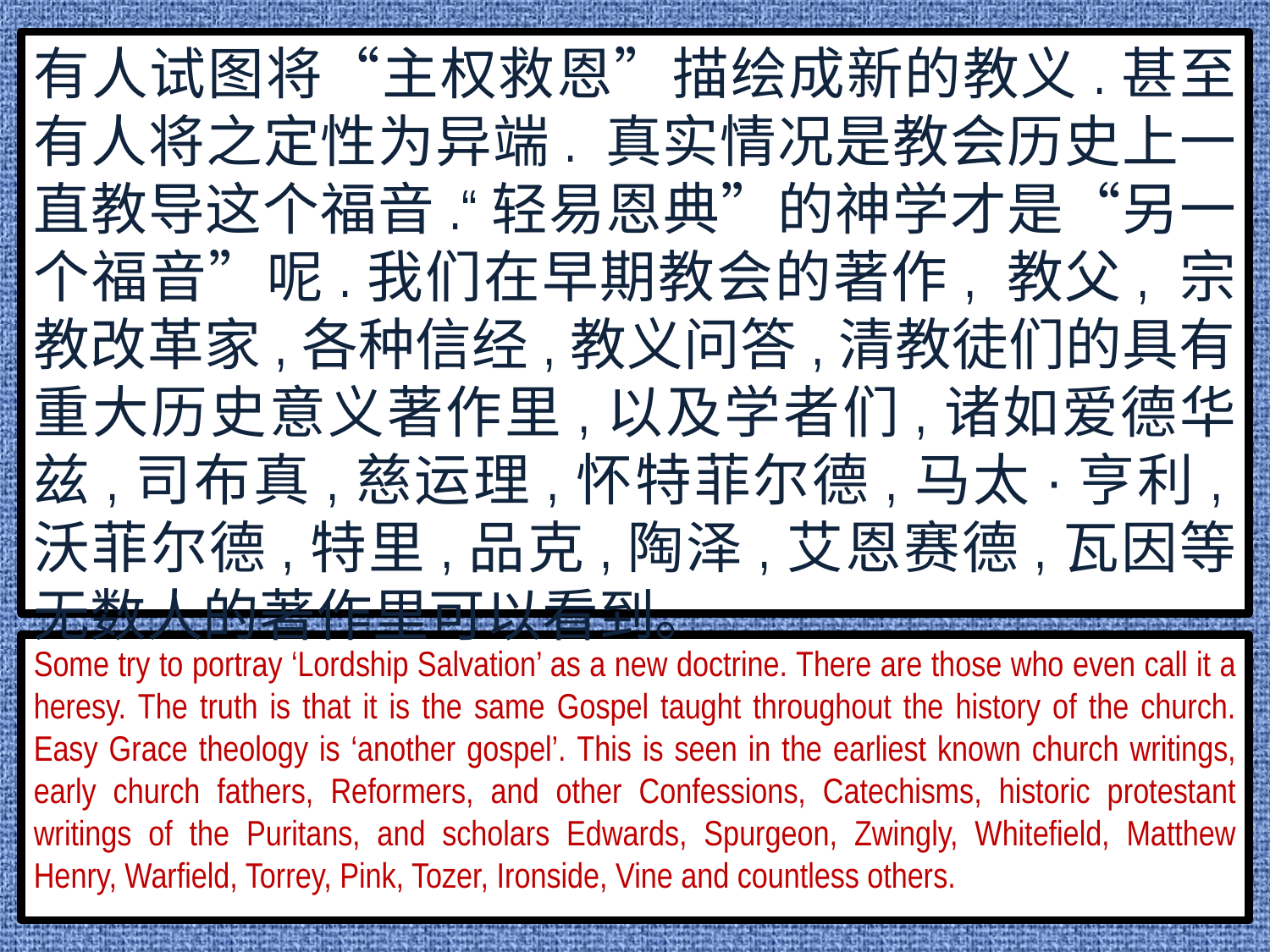

有人试图将“主权救恩”描绘成新的教义.甚至有人将之定性为异端. 真实情况是教会历史上一直教导这个福音.“轻易恩典”的神学才是“另一个福音”呢.我们在早期教会的著作, 教父, 宗教改革家,各种信经,教义问答,清教徒们的具有重大历史意义著作里,以及学者们,诸如爱德华兹,司布真,慈运理,怀特菲尔德,马太·亨利,沃菲尔德,特里,品克,陶泽,艾恩赛德,瓦因等无数人的著作里可以看到。
Some try to portray ‘Lordship Salvation’ as a new doctrine. There are those who even call it a heresy. The truth is that it is the same Gospel taught throughout the history of the church. Easy Grace theology is ‘another gospel’. This is seen in the earliest known church writings, early church fathers, Reformers, and other Confessions, Catechisms, historic protestant writings of the Puritans, and scholars Edwards, Spurgeon, Zwingly, Whitefield, Matthew Henry, Warfield, Torrey, Pink, Tozer, Ironside, Vine and countless others.